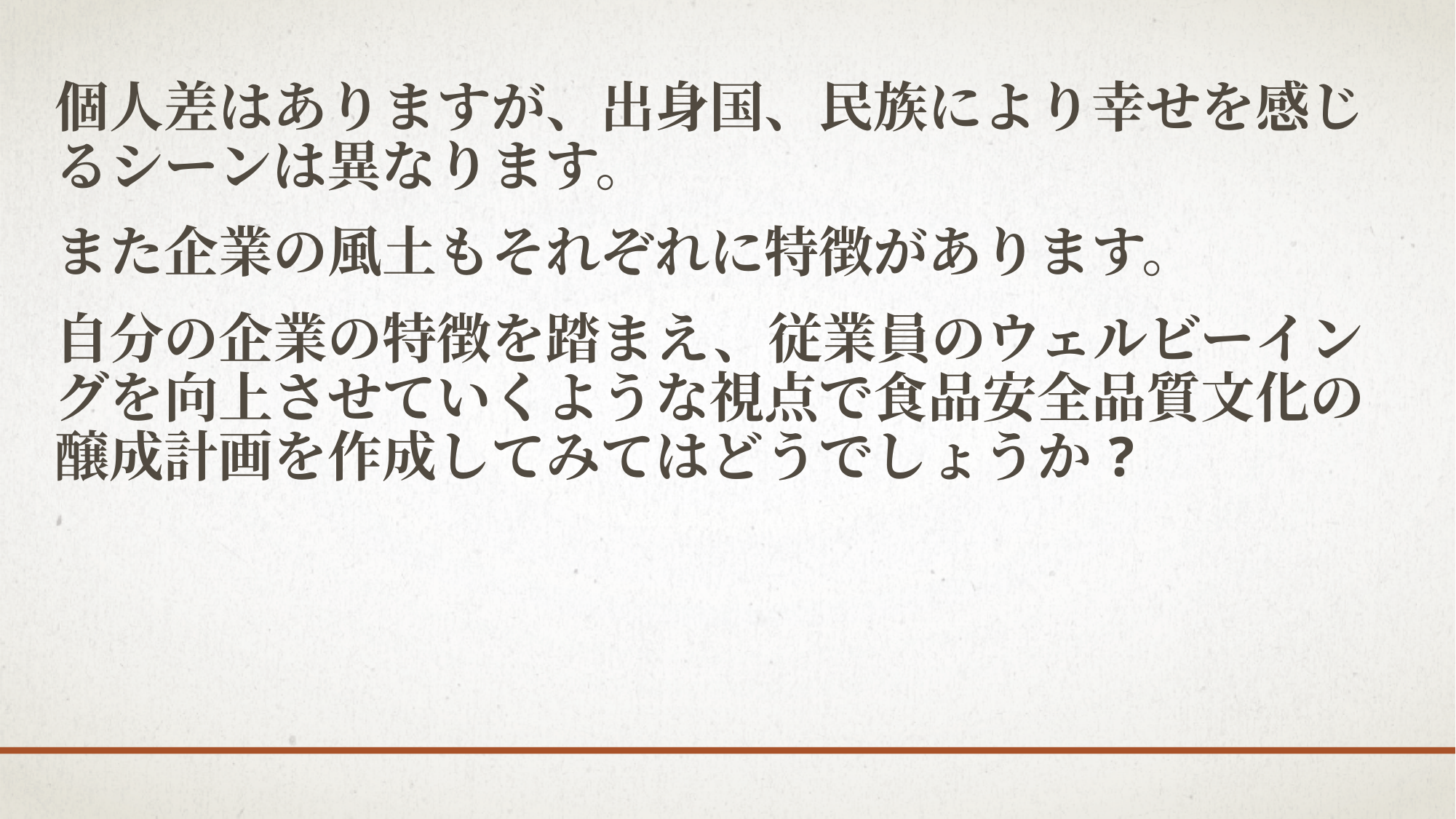

個人差はありますが、出身国、民族により幸せを感じるシーンは異なります。
また企業の風土もそれぞれに特徴があります。
自分の企業の特徴を踏まえ、従業員のウェルビーイングを向上させていくような視点で食品安全品質文化の醸成計画を作成してみてはどうでしょうか?